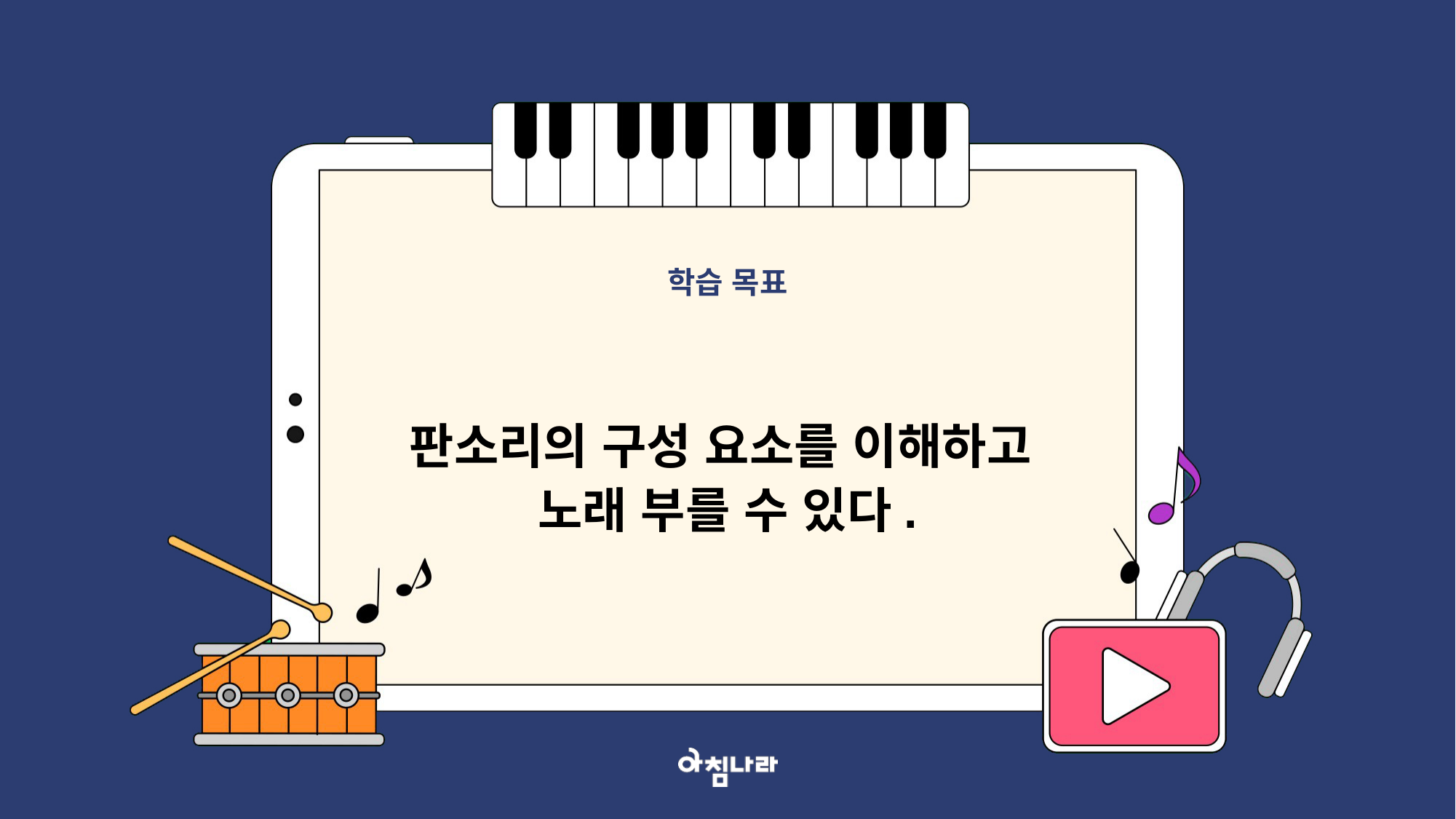

학습 목표
판소리의 구성 요소를 이해하고
노래 부를 수 있다.